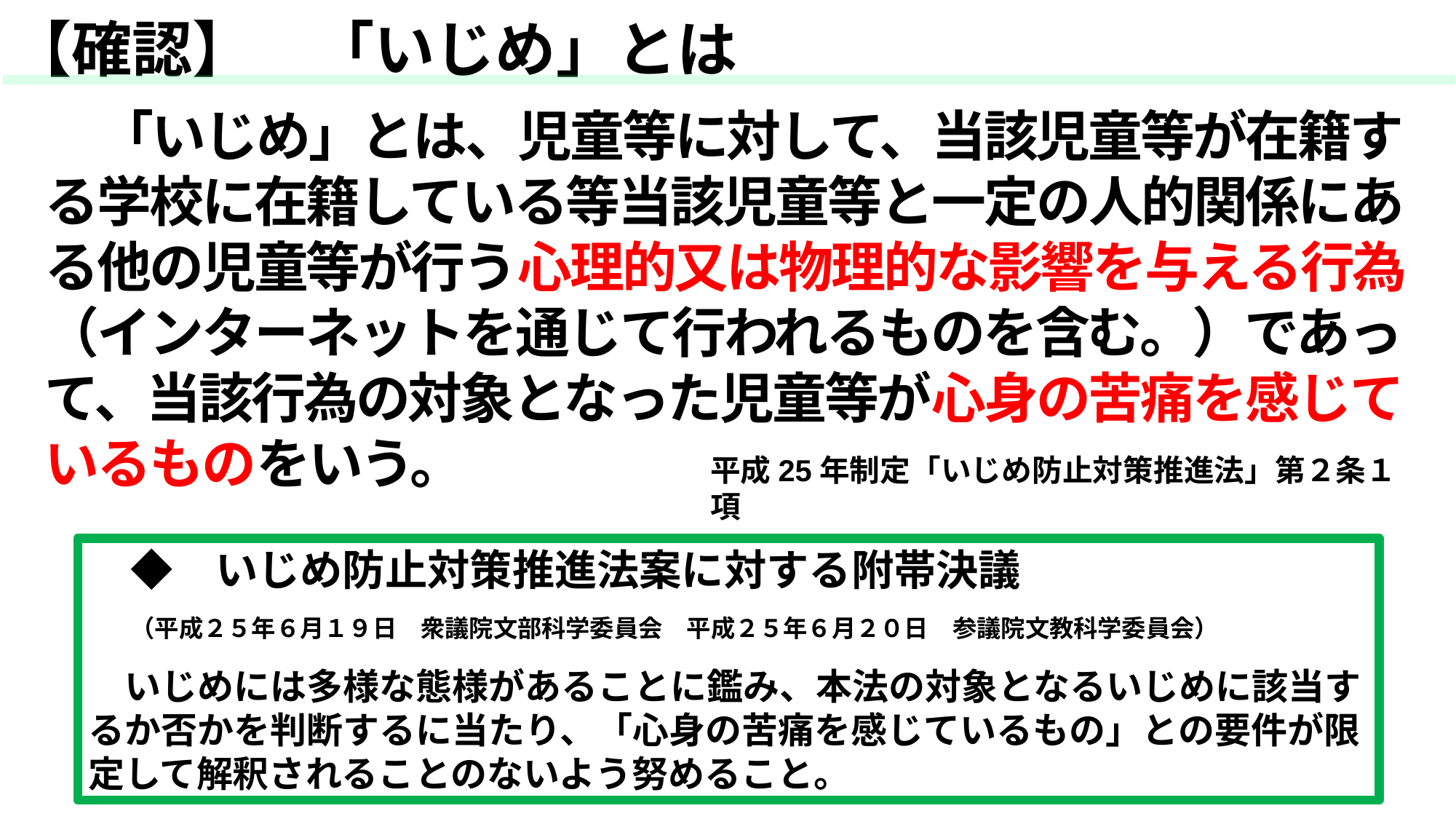

【確認】　「いじめ」とは

　「いじめ」とは、児童等に対して、当該児童等が在籍する学校に在籍している等当該児童等と一定の人的関係にある他の児童等が行う心理的又は物理的な影響を与える行為（インターネットを通じて行われるものを含む。）であって、当該行為の対象となった児童等が心身の苦痛を感じているものをいう。
平成25年制定「いじめ防止対策推進法」第２条１項
　◆　いじめ防止対策推進法案に対する附帯決議
　（平成２５年６月１９日　衆議院文部科学委員会　平成２５年６月２０日　参議院文教科学委員会）
　いじめには多様な態様があることに鑑み、本法の対象となるいじめに該当するか否かを判断するに当たり、「心身の苦痛を感じているもの」との要件が限定して解釈されることのないよう努めること。